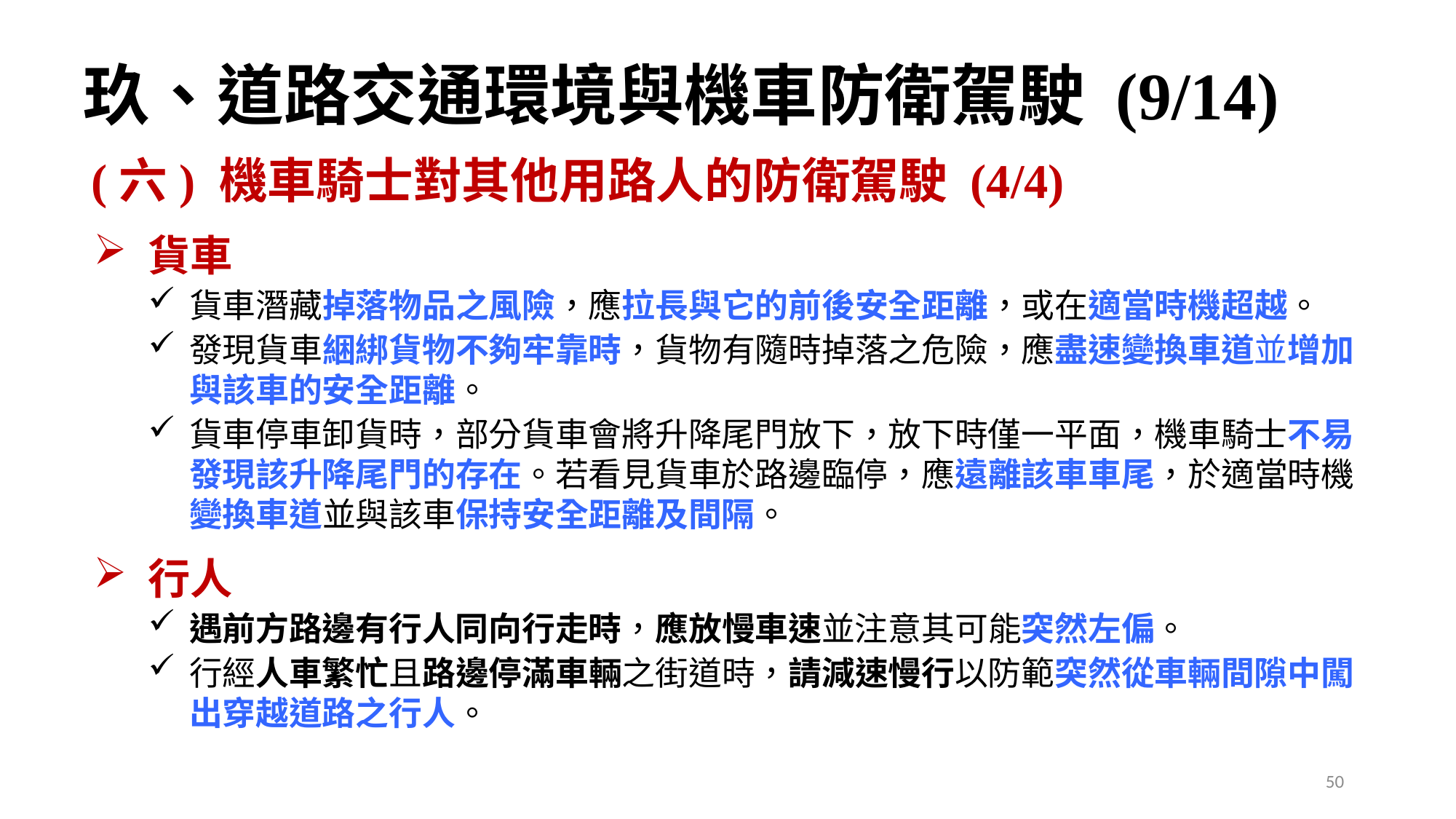

50
# 玖、道路交通環境與機車防衛駕駛 (9/14)
(六) 機車騎士對其他用路人的防衛駕駛 (4/4)
貨車
貨車潛藏掉落物品之風險，應拉長與它的前後安全距離，或在適當時機超越。
發現貨車綑綁貨物不夠牢靠時，貨物有隨時掉落之危險，應盡速變換車道並增加與該車的安全距離。
貨車停車卸貨時，部分貨車會將升降尾門放下，放下時僅一平面，機車騎士不易發現該升降尾門的存在。若看見貨車於路邊臨停，應遠離該車車尾，於適當時機變換車道並與該車保持安全距離及間隔。
行人
遇前方路邊有行人同向行走時，應放慢車速並注意其可能突然左偏。
行經人車繁忙且路邊停滿車輛之街道時，請減速慢行以防範突然從車輛間隙中闖出穿越道路之行人。